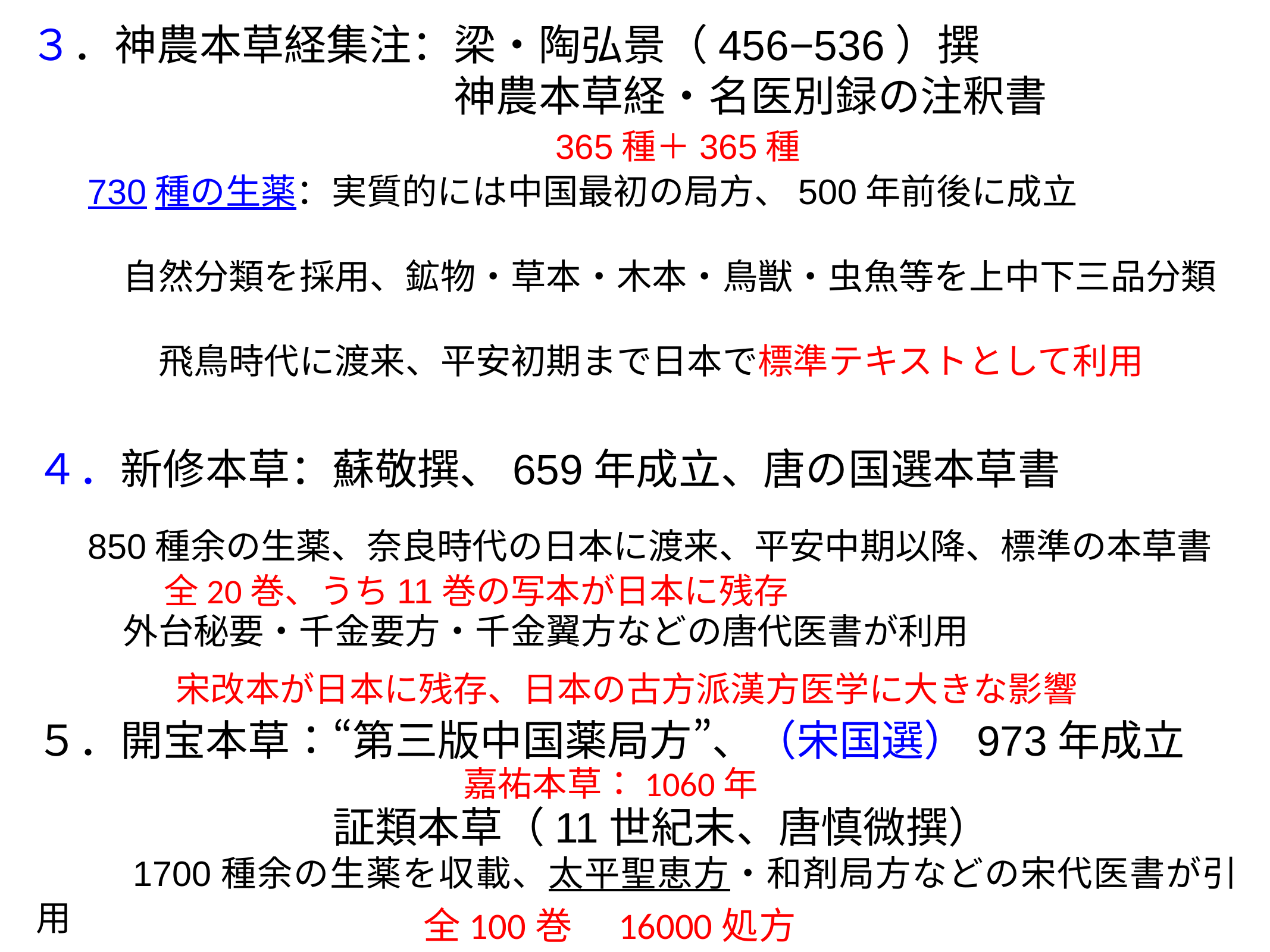

３．神農本草経集注：梁・陶弘景（456−536）撰
　　　　　　　　　　神農本草経・名医別録の注釈書
365種＋365種
730種の生薬：実質的には中国最初の局方、500年前後に成立

　自然分類を採用、鉱物・草本・木本・鳥獣・虫魚等を上中下三品分類

　　飛鳥時代に渡来、平安初期まで日本で標準テキストとして利用
４．新修本草：蘇敬撰、659年成立、唐の国選本草書
850種余の生薬、奈良時代の日本に渡来、平安中期以降、標準の本草書

　外台秘要・千金要方・千金翼方などの唐代医書が利用
全20巻、うち11巻の写本が日本に残存
宋改本が日本に残存、日本の古方派漢方医学に大きな影響
５．開宝本草：“第三版中国薬局方”、（宋国選）973年成立

　　　　　　　証類本草（11世紀末、唐慎微撰）
　　1700種余の生薬を収載、太平聖恵方・和剤局方などの宋代医書が引用
嘉祐本草：1060年
全100巻　16000処方